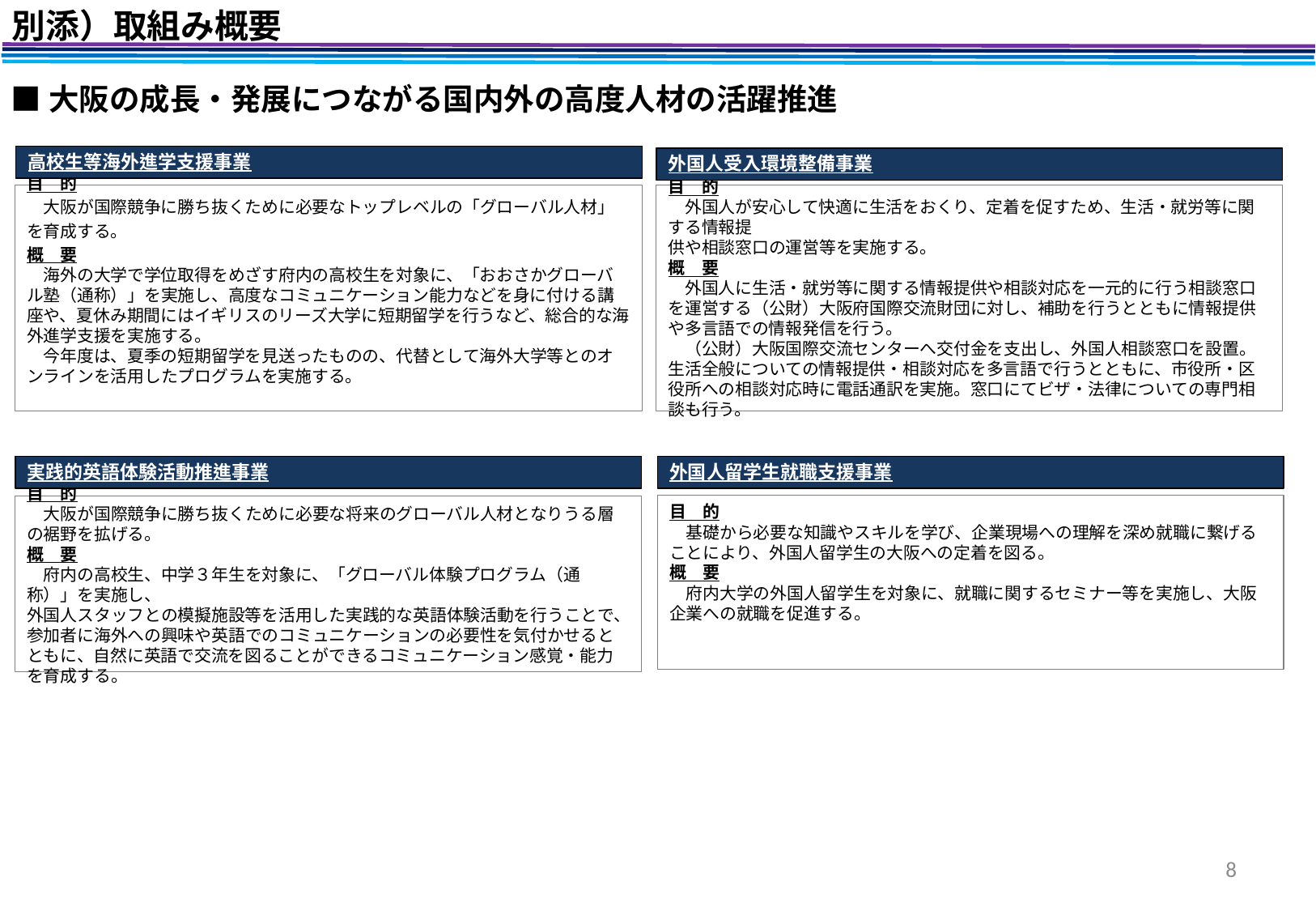

別添）取組み概要
■大阪の成長・発展につながる国内外の高度人材の活躍推進
高校生等海外進学支援事業
目　的
　大阪が国際競争に勝ち抜くために必要なトップレベルの「グローバル人材」を育成する。
概　要
　海外の大学で学位取得をめざす府内の高校生を対象に、「おおさかグローバル塾（通称）」を実施し、高度なコミュニケーション能力などを身に付ける講座や、夏休み期間にはイギリスのリーズ大学に短期留学を行うなど、総合的な海外進学支援を実施する。
　今年度は、夏季の短期留学を見送ったものの、代替として海外大学等とのオンラインを活用したプログラムを実施する。

外国人受入環境整備事業
目　的
　外国人が安心して快適に生活をおくり、定着を促すため、生活・就労等に関する情報提
供や相談窓口の運営等を実施する。
概　要
　外国人に生活・就労等に関する情報提供や相談対応を一元的に行う相談窓口を運営する（公財）大阪府国際交流財団に対し、補助を行うとともに情報提供や多言語での情報発信を行う。
　（公財）大阪国際交流センターへ交付金を支出し、外国人相談窓口を設置。生活全般についての情報提供・相談対応を多言語で行うとともに、市役所・区役所への相談対応時に電話通訳を実施。窓口にてビザ・法律についての専門相談も行う。
外国人留学生就職支援事業
実践的英語体験活動推進事業
目　的
　大阪が国際競争に勝ち抜くために必要な将来のグローバル人材となりうる層の裾野を拡げる。
概　要
　府内の高校生、中学３年生を対象に、「グローバル体験プログラム（通称）」を実施し、
外国人スタッフとの模擬施設等を活用した実践的な英語体験活動を行うことで、参加者に海外への興味や英語でのコミュニケーションの必要性を気付かせるとともに、自然に英語で交流を図ることができるコミュニケーション感覚・能力を育成する。
目　的
　基礎から必要な知識やスキルを学び、企業現場への理解を深め就職に繋げることにより、外国人留学生の大阪への定着を図る。
概　要
　府内大学の外国人留学生を対象に、就職に関するセミナー等を実施し、大阪企業への就職を促進する。

8